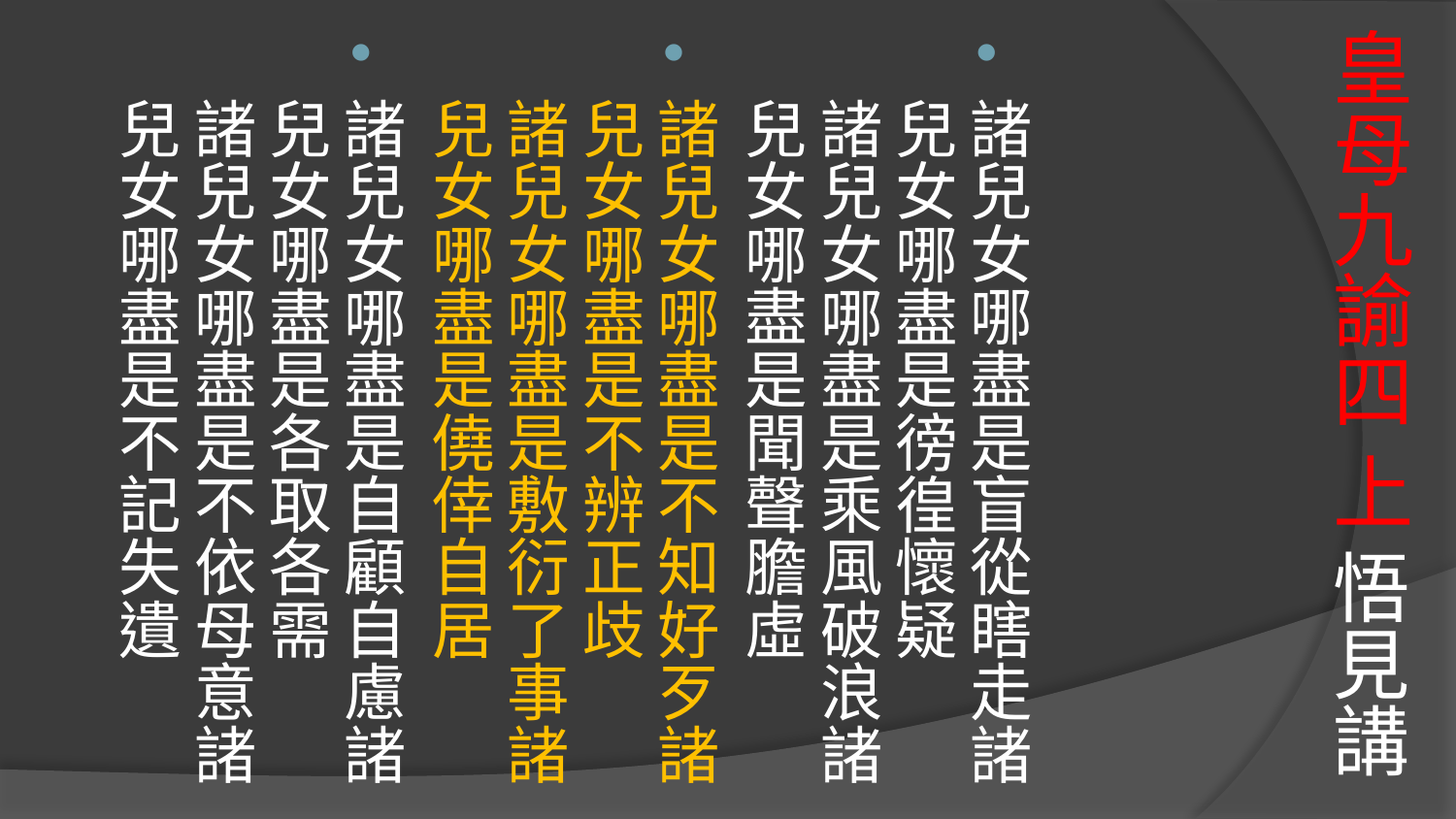

# 皇母九諭四 上 悟見講
諸兒女哪盡是盲從瞎走諸兒女哪盡是徬徨懷疑
諸兒女哪盡是乘風破浪諸兒女哪盡是聞聲膽虛
諸兒女哪盡是不知好歹諸兒女哪盡是不辨正歧
諸兒女哪盡是敷衍了事諸兒女哪盡是僥倖自居
諸兒女哪盡是自顧自慮諸兒女哪盡是各取各需
諸兒女哪盡是不依母意諸兒女哪盡是不記失遺